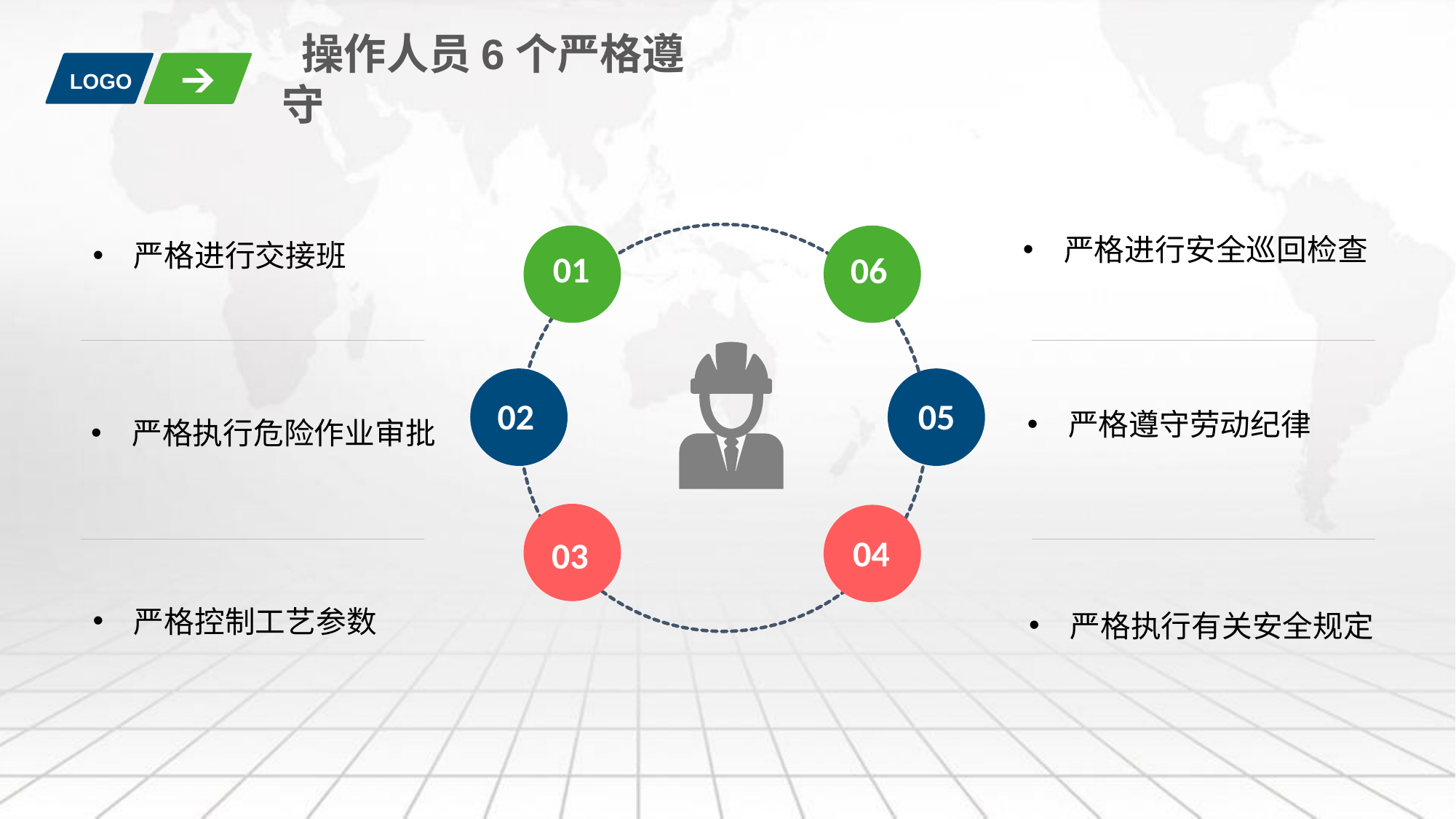

操作人员6个严格遵守

LOGO

严格进行安全巡回检查

严格进行交接班
01
06

05
02
严格遵守劳动纪律
严格执行危险作业审批

04
03
严格控制工艺参数
严格执行有关安全规定